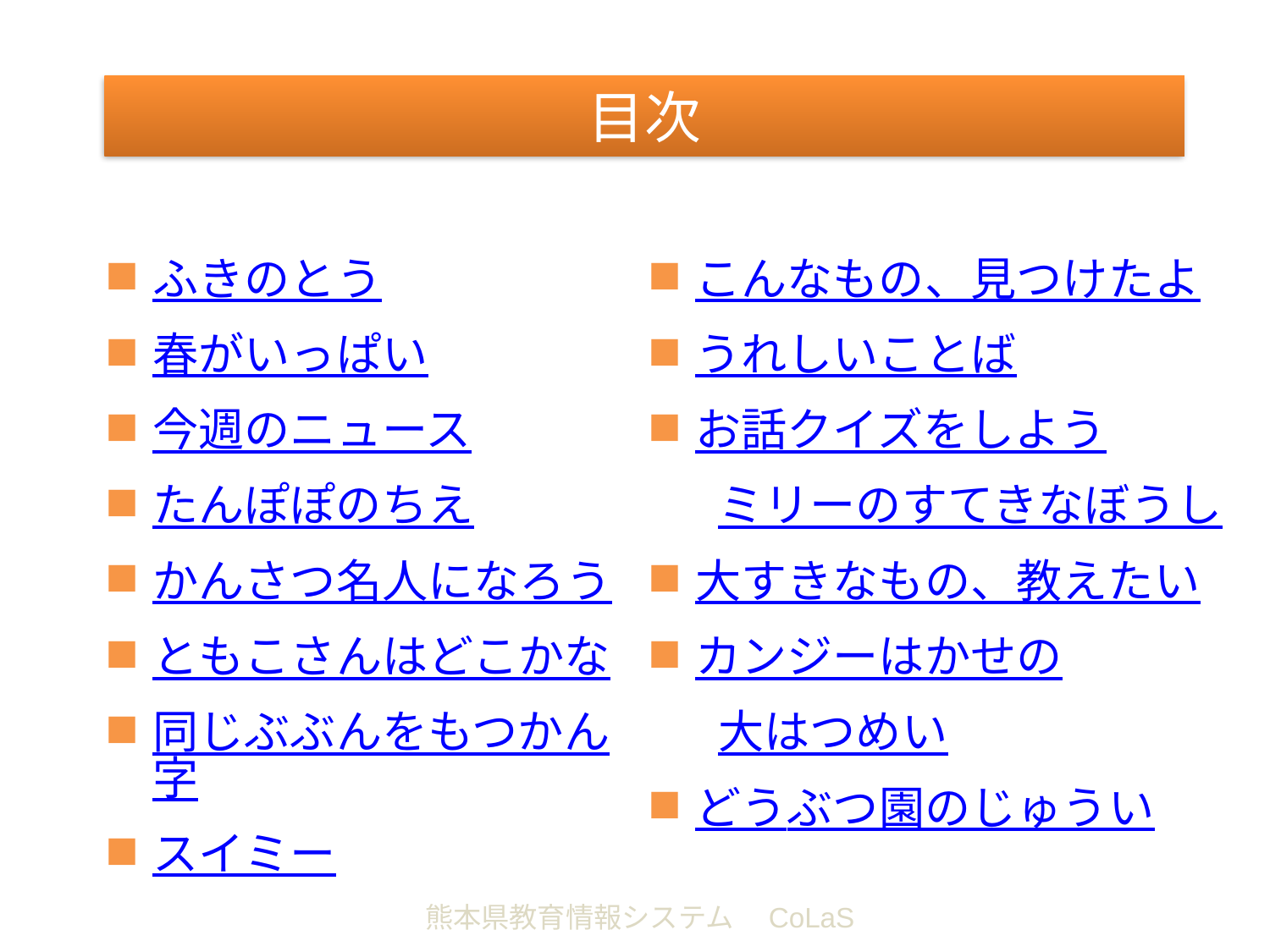

目次
こんなもの、見つけたよ
うれしいことば
お話クイズをしよう
　　ミリーのすてきなぼうし
大すきなもの、教えたい
カンジーはかせの
　　大はつめい
どうぶつ園のじゅうい

ふきのとう
春がいっぱい
今週のニュース
たんぽぽのちえ
かんさつ名人になろう
ともこさんはどこかな
同じぶぶんをもつかん字
スイミー